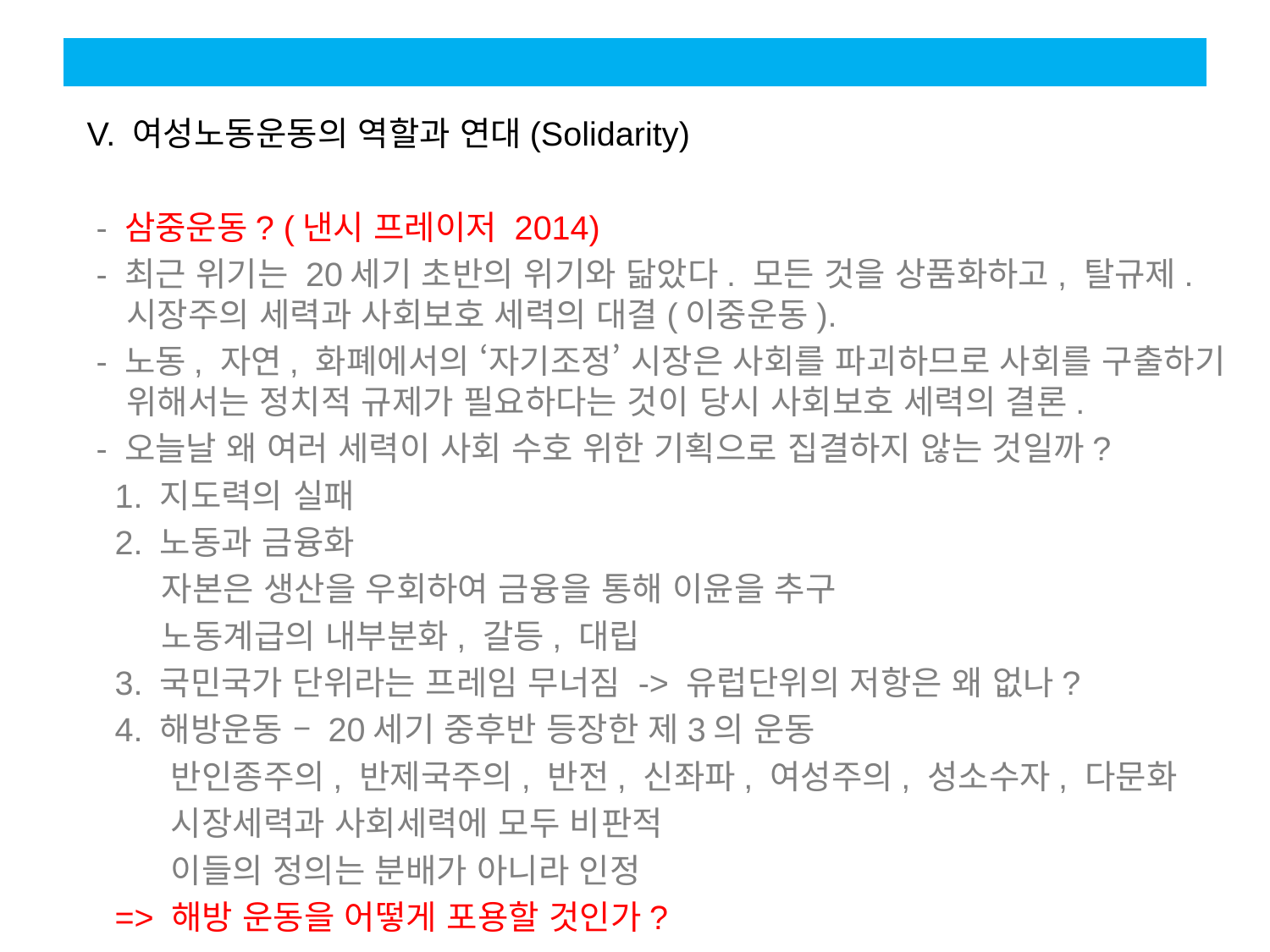

#
 V. 여성노동운동의 역할과 연대(Solidarity)

  - 삼중운동? (낸시 프레이저 2014)
  - 최근 위기는 20세기 초반의 위기와 닮았다. 모든 것을 상품화하고, 탈규제. 시장주의 세력과 사회보호 세력의 대결(이중운동).
  - 노동, 자연, 화폐에서의 ‘자기조정’ 시장은 사회를 파괴하므로 사회를 구출하기 위해서는 정치적 규제가 필요하다는 것이 당시 사회보호 세력의 결론.
  - 오늘날 왜 여러 세력이 사회 수호 위한 기획으로 집결하지 않는 것일까?
    1. 지도력의 실패
    2. 노동과 금융화
        자본은 생산을 우회하여 금융을 통해 이윤을 추구
        노동계급의 내부분화, 갈등, 대립
    3. 국민국가 단위라는 프레임 무너짐 -> 유럽단위의 저항은 왜 없나?
    4. 해방운동 – 20세기 중후반 등장한 제3의 운동
         반인종주의, 반제국주의, 반전, 신좌파, 여성주의, 성소수자, 다문화
         시장세력과 사회세력에 모두 비판적
         이들의 정의는 분배가 아니라 인정
    => 해방 운동을 어떻게 포용할 것인가?